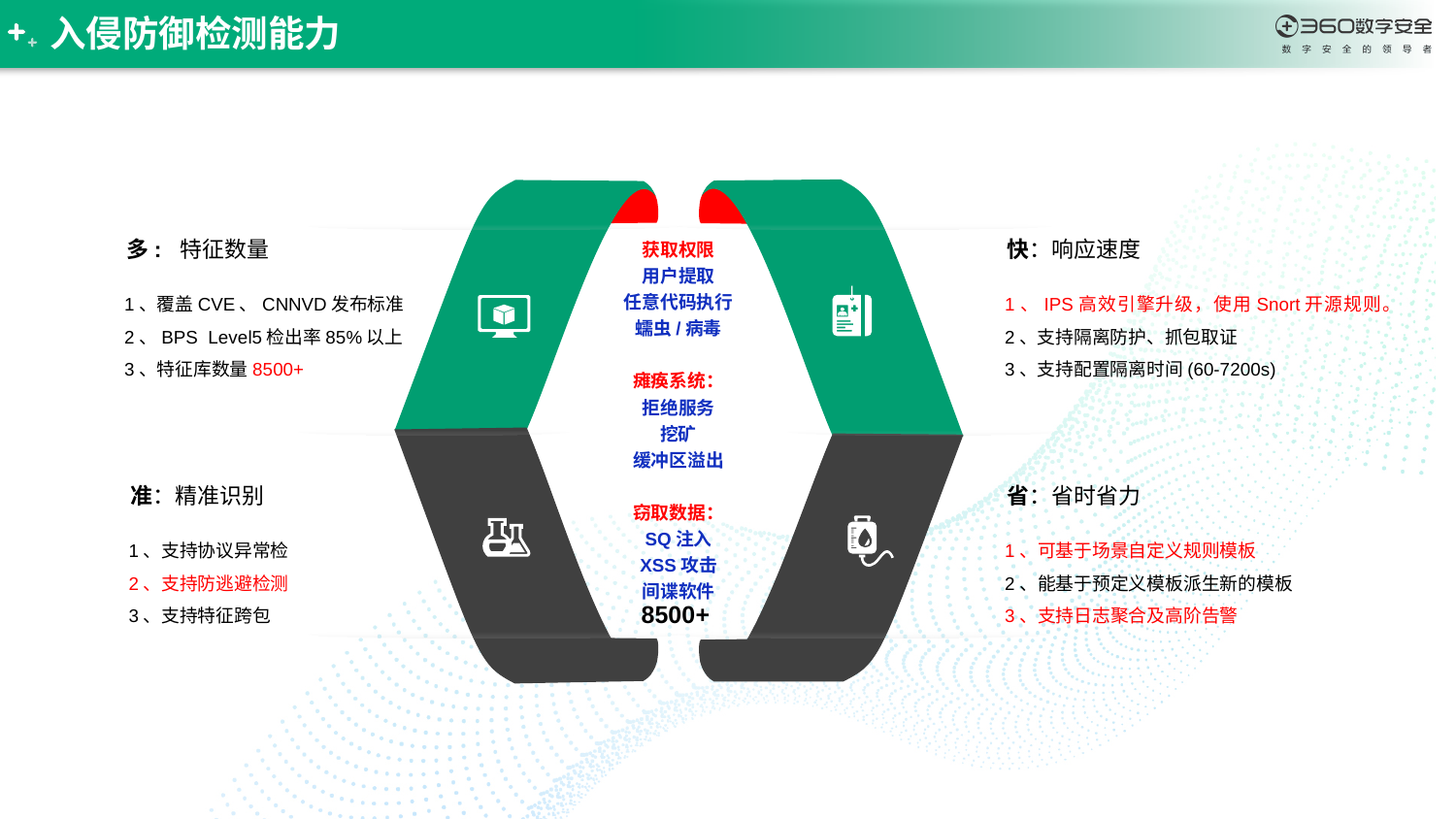

入侵防御检测能力

获取权限
用户提取
任意代码执行
蠕虫/病毒

瘫痪系统：
拒绝服务
挖矿
缓冲区溢出

窃取数据：
SQ注入
XSS攻击
间谍软件
8500+
多:  特征数量
1、覆盖CVE、CNNVD发布标准
2、BPS  Level5检出率85%以上
3、特征库数量8500+
快：响应速度
1、IPS高效引擎升级，使用Snort开源规则。
2、支持隔离防护、抓包取证
3、支持配置隔离时间(60-7200s)

准：精准识别
1、支持协议异常检
2、支持防逃避检测
3、支持特征跨包
省：省时省力
1、可基于场景自定义规则模板
2、能基于预定义模板派生新的模板
3、支持日志聚合及高阶告警